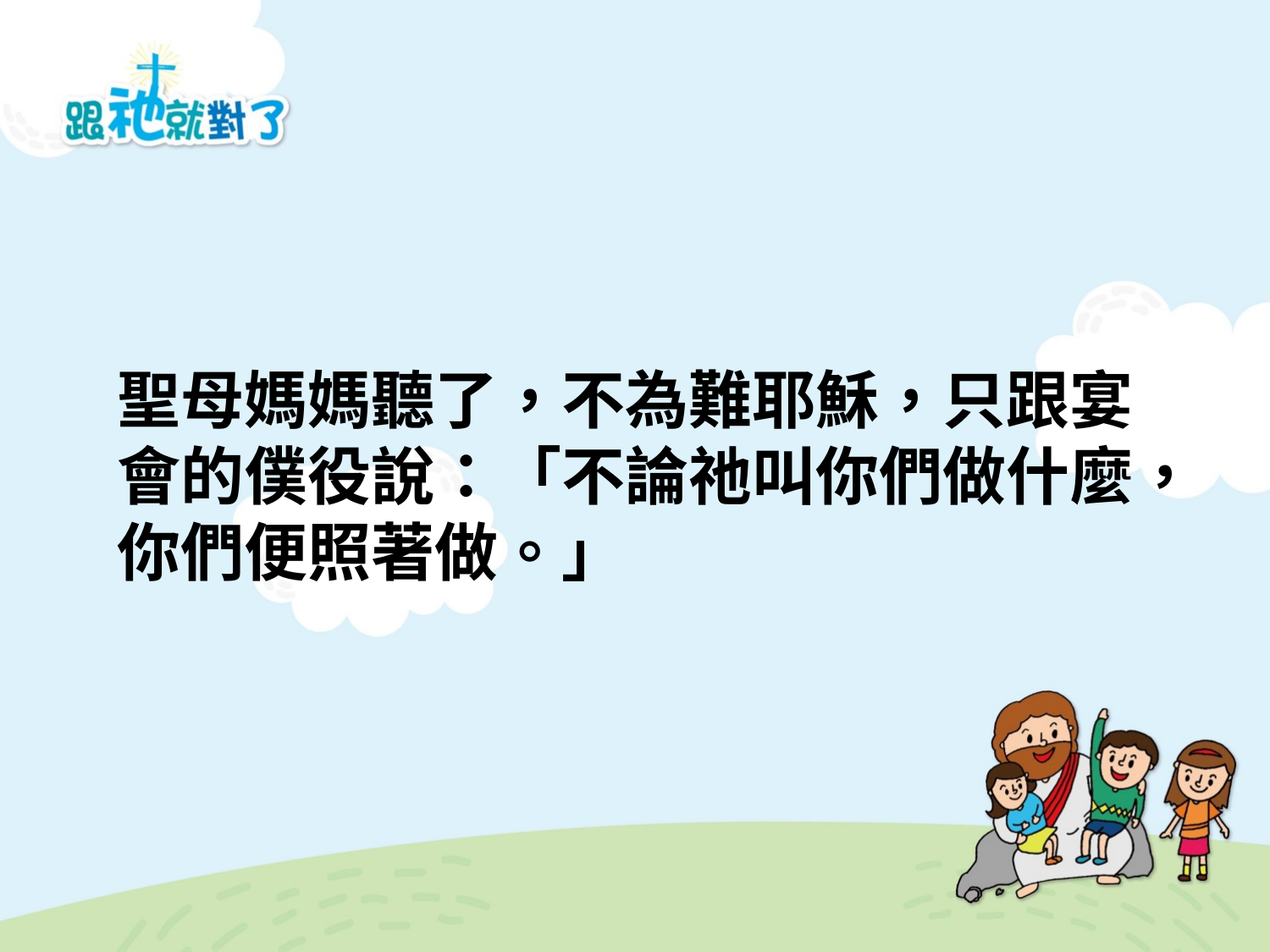

聖母媽媽聽了，不為難耶穌，只跟宴會的僕役說：「不論祂叫你們做什麼，你們便照著做。」